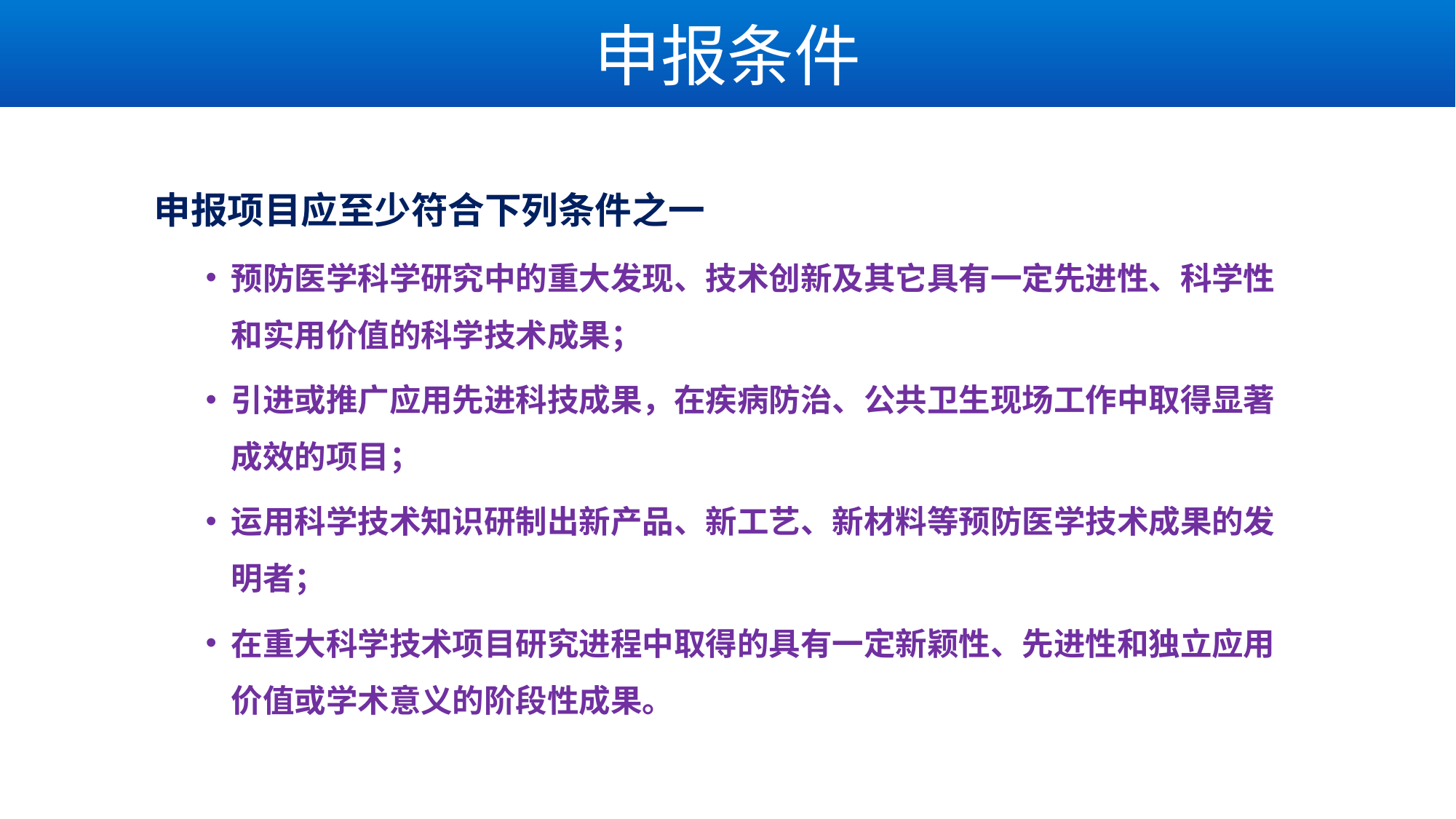

申报条件
申报项目应至少符合下列条件之一
预防医学科学研究中的重大发现、技术创新及其它具有一定先进性、科学性和实用价值的科学技术成果；
引进或推广应用先进科技成果，在疾病防治、公共卫生现场工作中取得显著成效的项目；
运用科学技术知识研制出新产品、新工艺、新材料等预防医学技术成果的发明者；
在重大科学技术项目研究进程中取得的具有一定新颖性、先进性和独立应用价值或学术意义的阶段性成果。